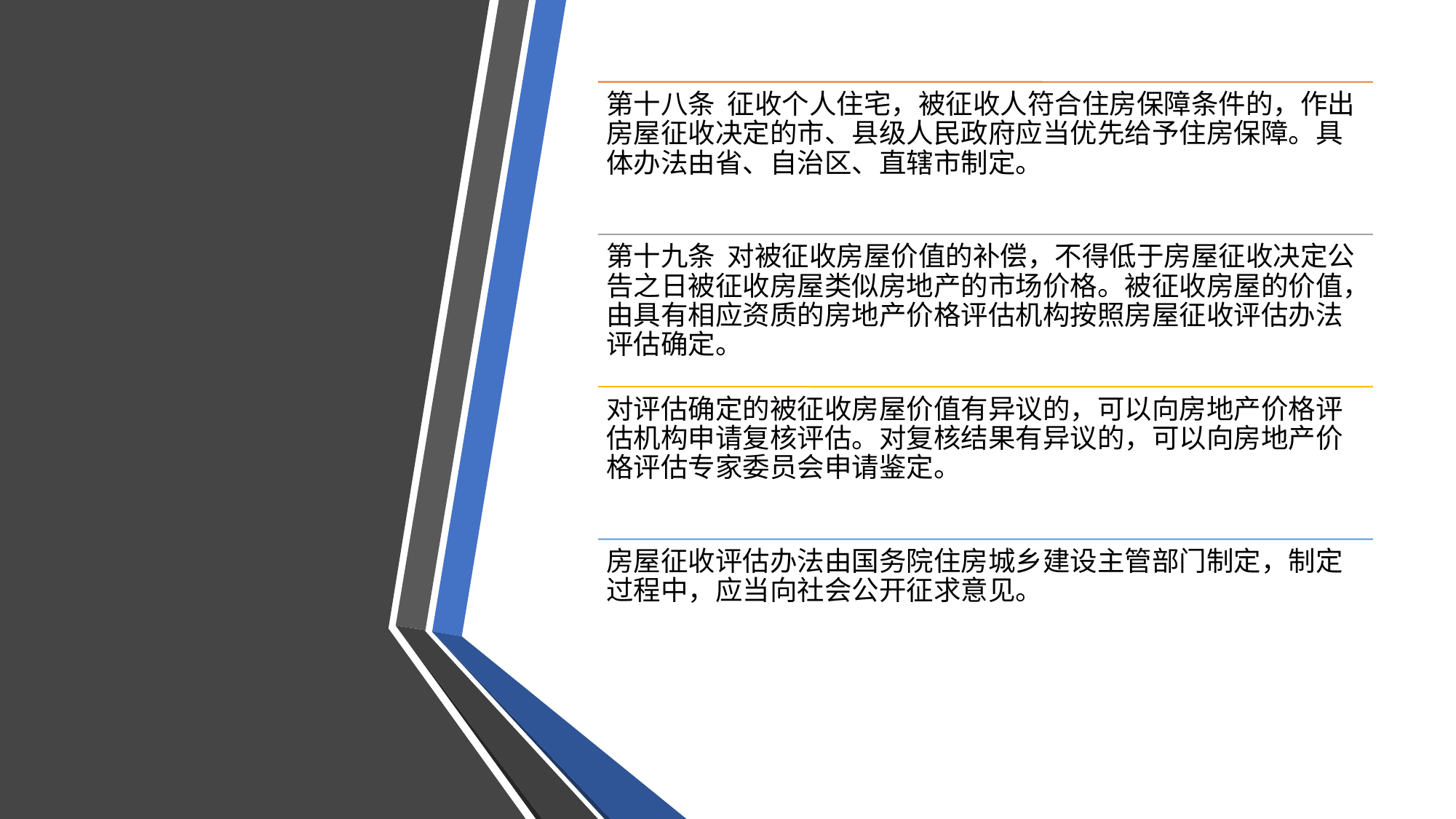

#
第十八条  征收个人住宅，被征收人符合住房保障条件的，作出房屋征收决定的市、县级人民政府应当优先给予住房保障。具体办法由省、自治区、直辖市制定。
第十九条  对被征收房屋价值的补偿，不得低于房屋征收决定公告之日被征收房屋类似房地产的市场价格。被征收房屋的价值，由具有相应资质的房地产价格评估机构按照房屋征收评估办法评估确定。
对评估确定的被征收房屋价值有异议的，可以向房地产价格评估机构申请复核评估。对复核结果有异议的，可以向房地产价格评估专家委员会申请鉴定。
房屋征收评估办法由国务院住房城乡建设主管部门制定，制定过程中，应当向社会公开征求意见。